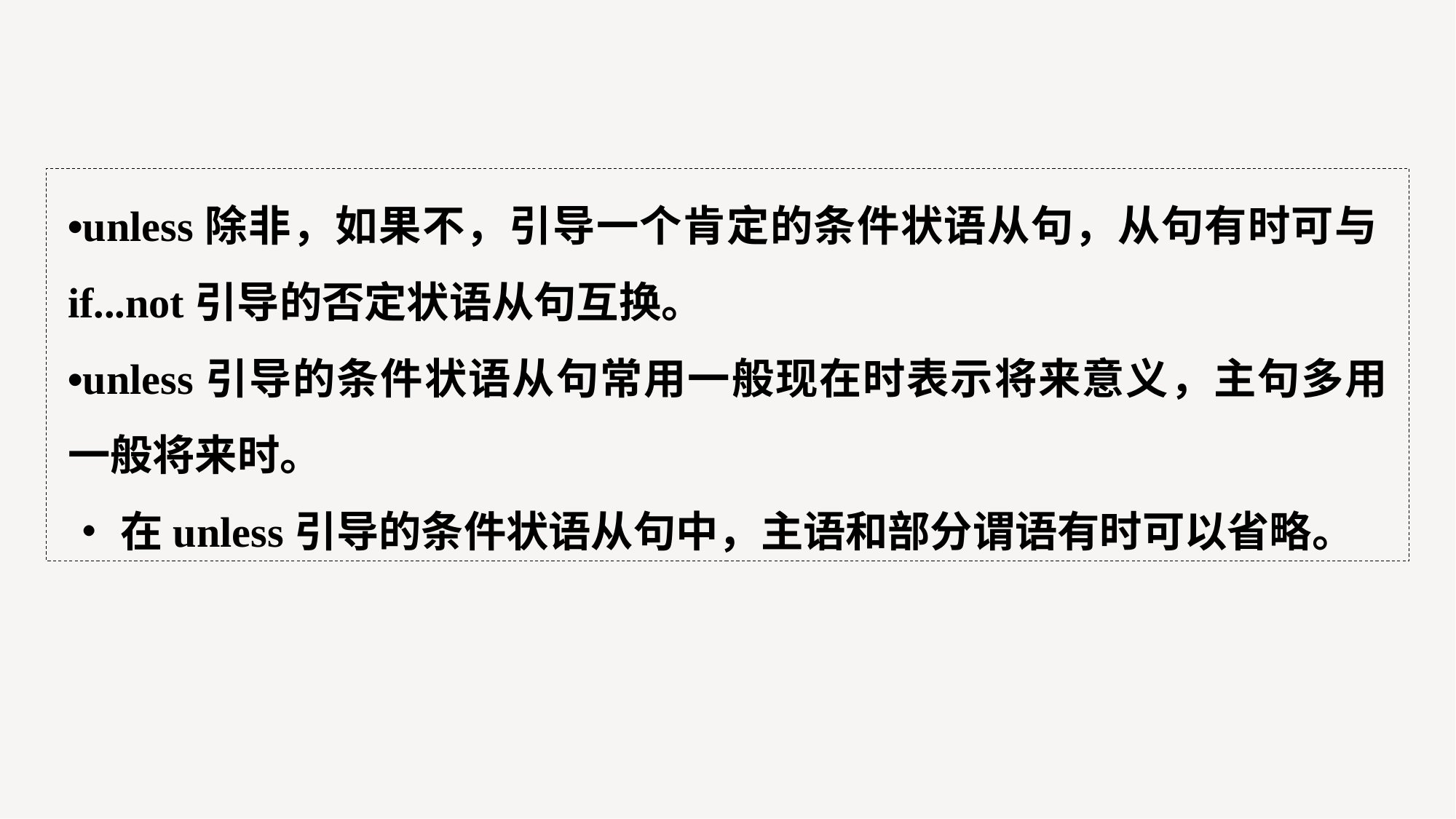

•unless除非，如果不，引导一个肯定的条件状语从句，从句有时可与if...not引导的否定状语从句互换。
•unless引导的条件状语从句常用一般现在时表示将来意义，主句多用一般将来时。
•在unless引导的条件状语从句中，主语和部分谓语有时可以省略。